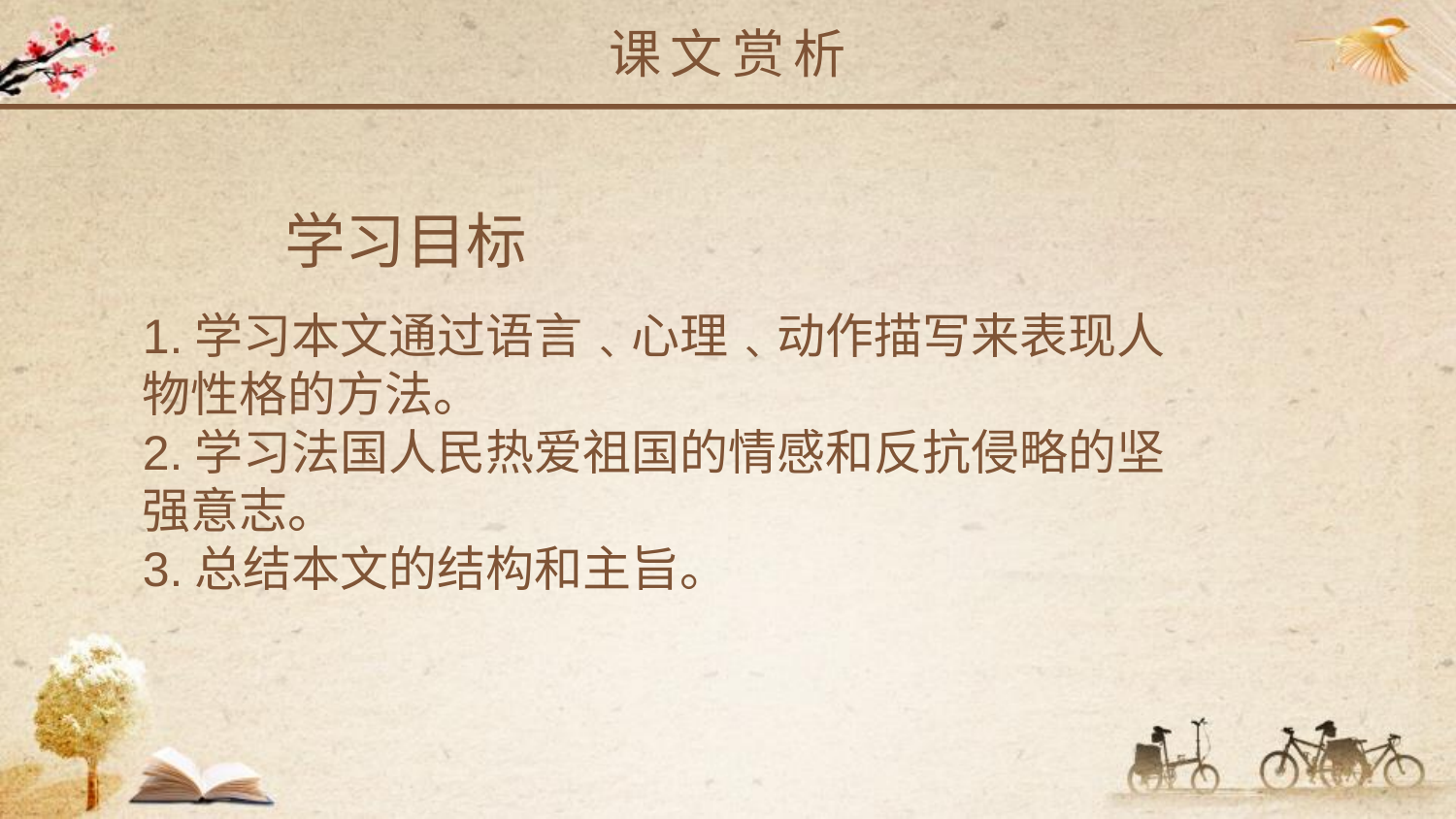

课文赏析

学习目标
1.学习本文通过语言﹑心理﹑动作描写来表现人物性格的方法。
2.学习法国人民热爱祖国的情感和反抗侵略的坚强意志。
3.总结本文的结构和主旨。